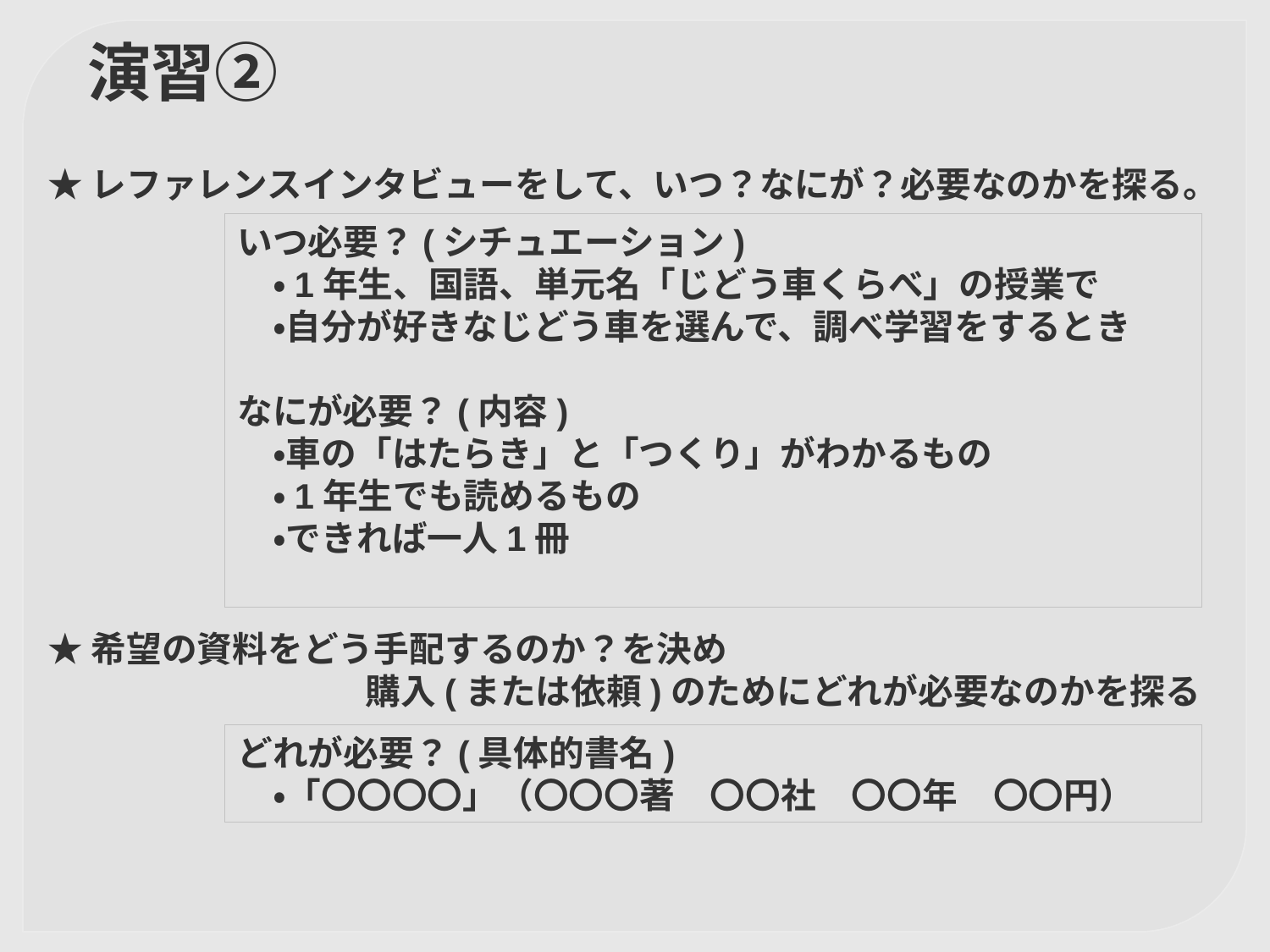

演習②
★レファレンスインタビューをして、いつ？なにが？必要なのかを探る。
いつ必要？(シチュエーション)
　・1年生、国語、単元名「じどう車くらべ」の授業で
　・自分が好きなじどう車を選んで、調べ学習をするとき

なにが必要？(内容)
　・車の「はたらき」と「つくり」がわかるもの
　・1年生でも読めるもの
　・できれば一人1冊

★希望の資料をどう手配するのか？を決め
　　　　　　　　　購入(または依頼)のためにどれが必要なのかを探る
どれが必要？(具体的書名)
　・「〇〇〇〇」（〇〇〇著　〇〇社　〇〇年　〇〇円）